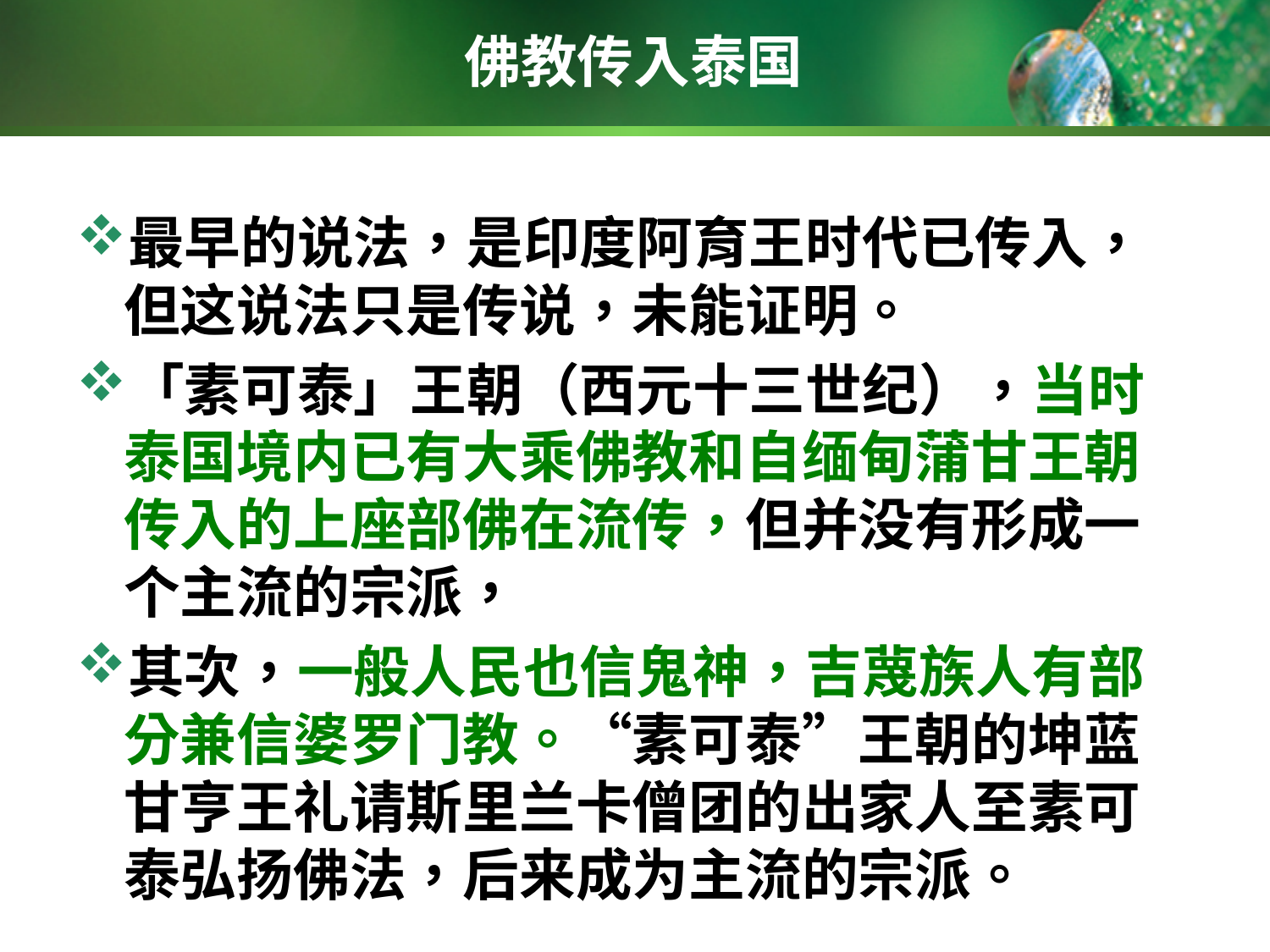

# 佛教传入泰国
最早的说法，是印度阿育王时代已传入，但这说法只是传说，未能证明。
「素可泰」王朝（西元十三世纪），当时泰国境内已有大乘佛教和自缅甸蒲甘王朝传入的上座部佛在流传，但并没有形成一个主流的宗派，
其次，一般人民也信鬼神，吉蔑族人有部分兼信婆罗门教。“素可泰”王朝的坤蓝甘亨王礼请斯里兰卡僧团的出家人至素可泰弘扬佛法，后来成为主流的宗派。